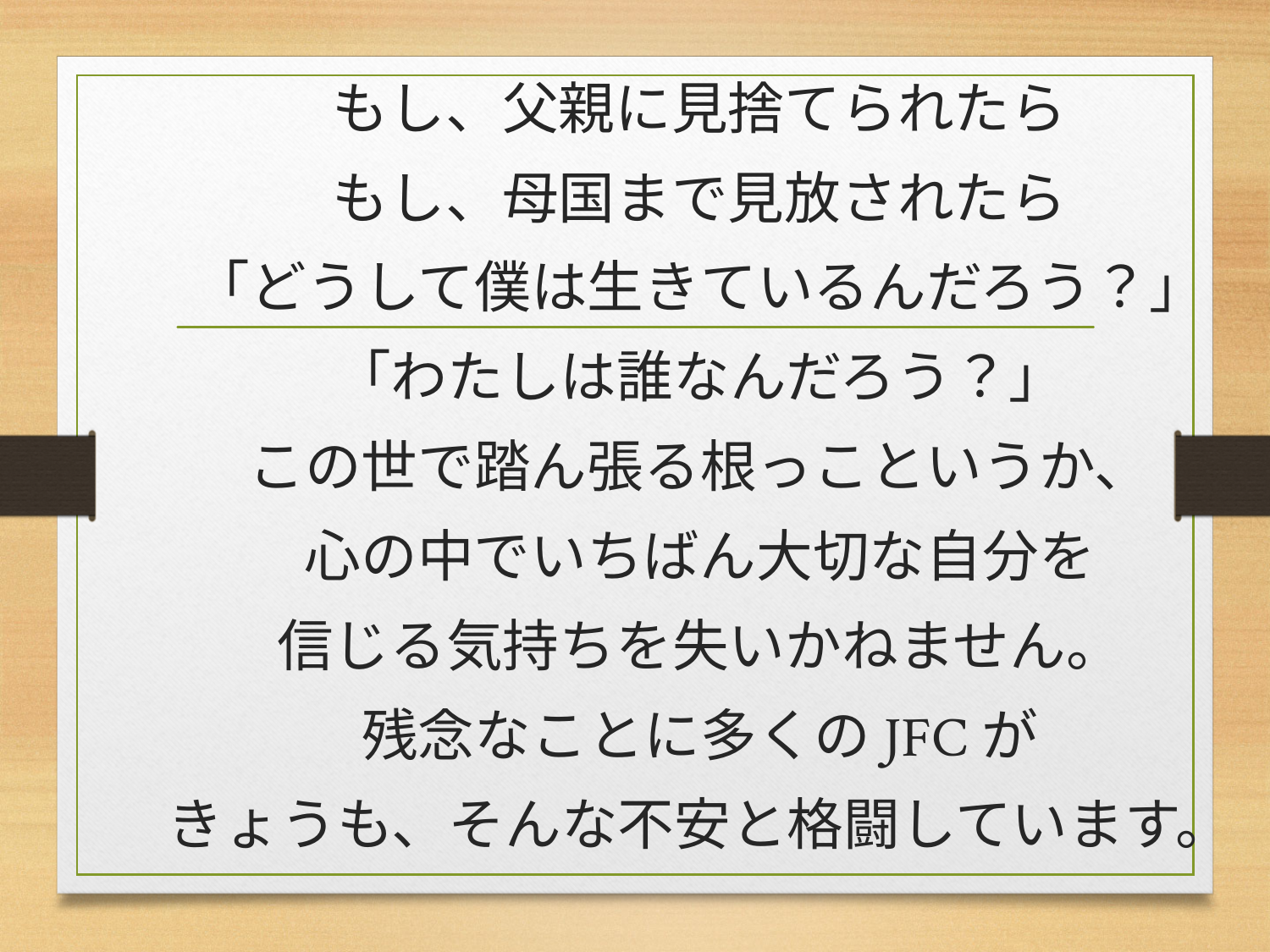

もし、父親に見捨てられたら
もし、母国まで見放されたら
「どうして僕は生きているんだろう？」
「わたしは誰なんだろう？」
この世で踏ん張る根っこというか、
心の中でいちばん大切な自分を
信じる気持ちを失いかねません。
残念なことに多くのJFCが
きょうも、そんな不安と格闘しています。